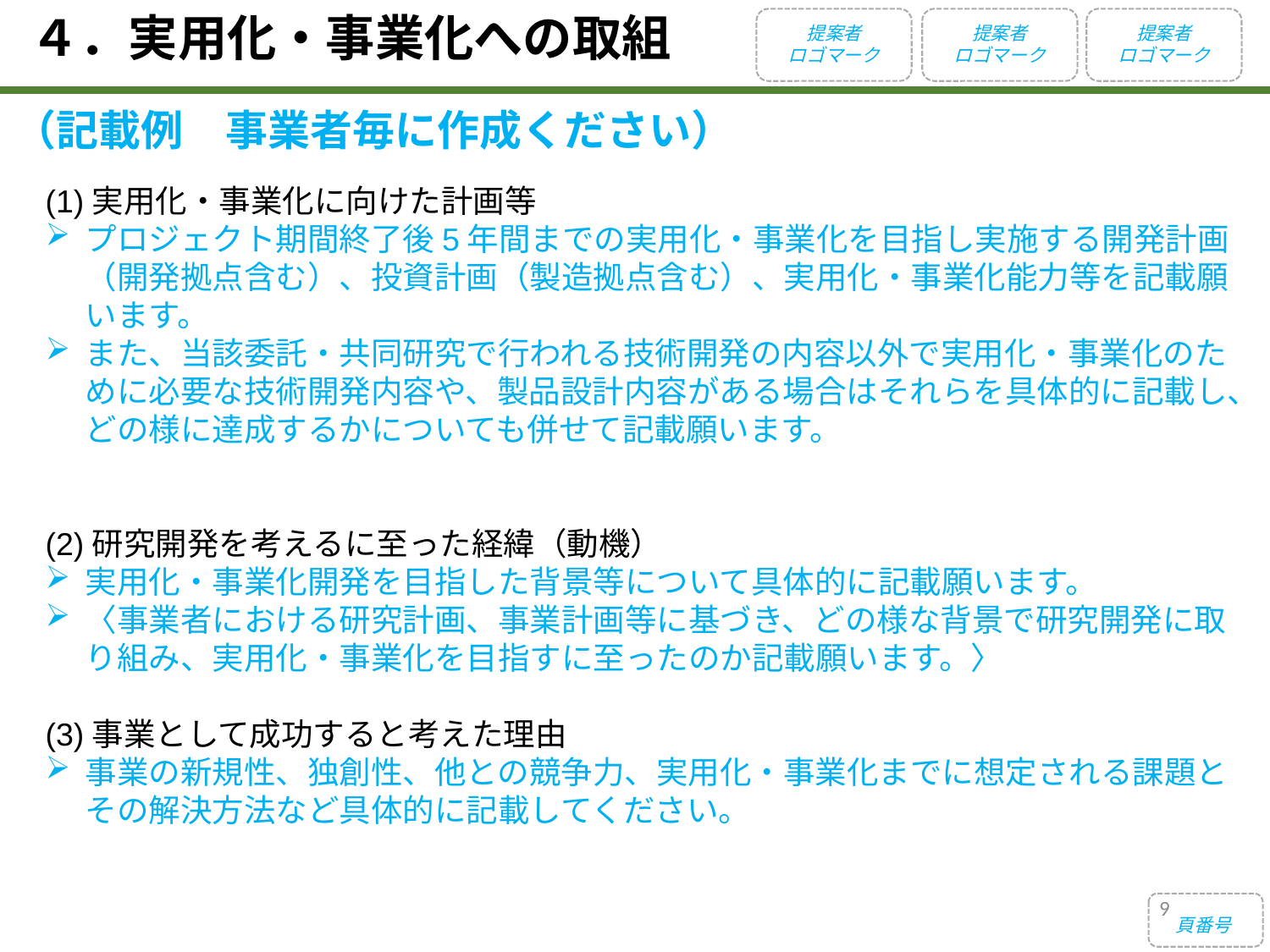

４．実用化・事業化への取組

提案者
ロゴマーク
提案者
ロゴマーク
提案者
ロゴマーク
（記載例　事業者毎に作成ください）
(1)実用化・事業化に向けた計画等
プロジェクト期間終了後5年間までの実用化・事業化を目指し実施する開発計画（開発拠点含む）、投資計画（製造拠点含む）、実用化・事業化能力等を記載願います。
また、当該委託・共同研究で行われる技術開発の内容以外で実用化・事業化のために必要な技術開発内容や、製品設計内容がある場合はそれらを具体的に記載し、どの様に達成するかについても併せて記載願います。

(2)研究開発を考えるに至った経緯（動機）
実用化・事業化開発を目指した背景等について具体的に記載願います。
〈事業者における研究計画、事業計画等に基づき、どの様な背景で研究開発に取り組み、実用化・事業化を目指すに至ったのか記載願います。〉

(3)事業として成功すると考えた理由
事業の新規性、独創性、他との競争力、実用化・事業化までに想定される課題とその解決方法など具体的に記載してください。
9

頁番号